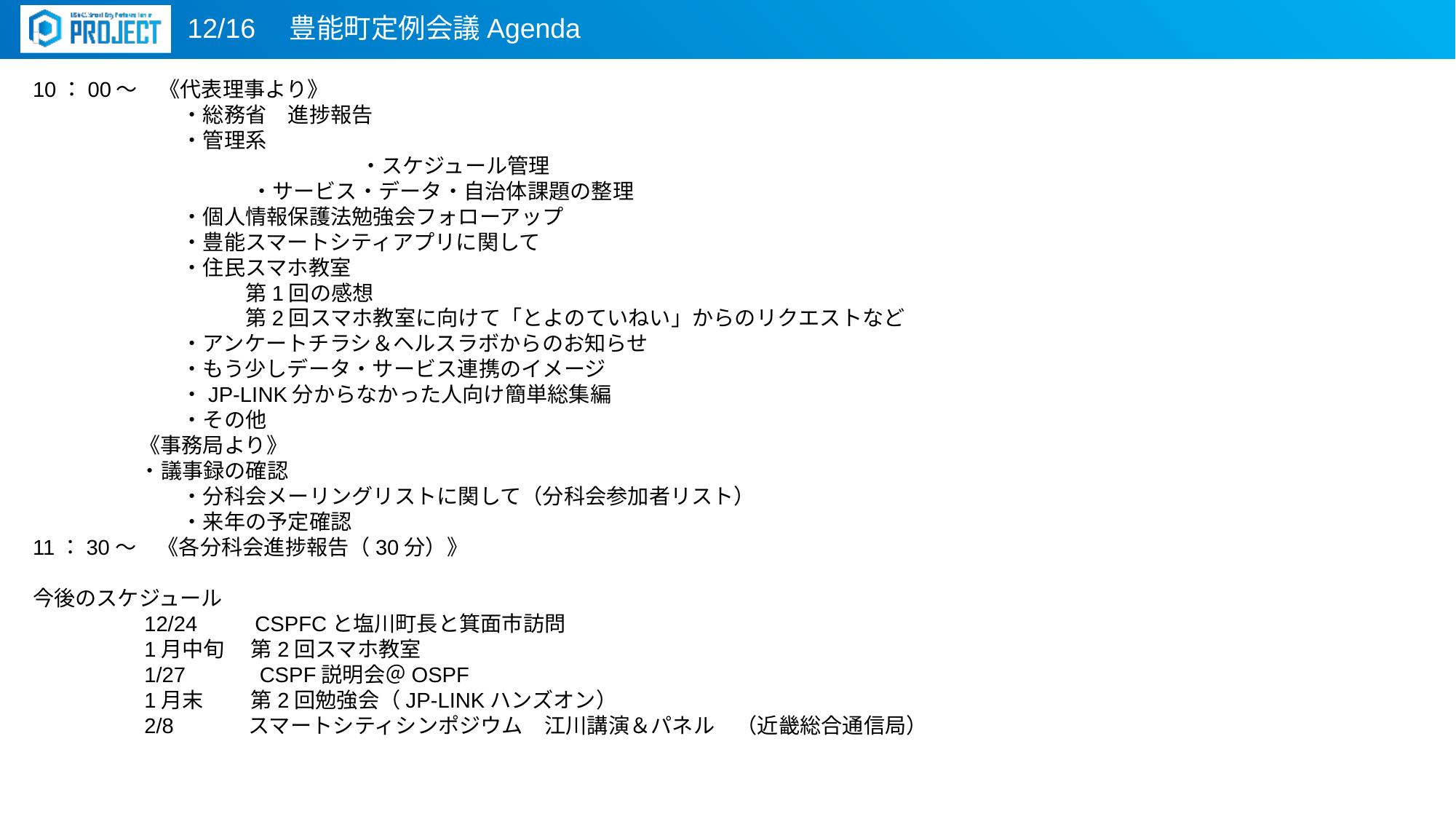

12/16　豊能町定例会議Agenda
10：00～　《代表理事より》
　　　　　　　・総務省　進捗報告
　　　　　　　・管理系
	　　　　　　	・スケジュール管理
　　　　　　　　	・サービス・データ・自治体課題の整理
　　　　　　　・個人情報保護法勉強会フォローアップ
　　　　　　　・豊能スマートシティアプリに関して
　　　　　　　・住民スマホ教室　
　　　　　　　　　　第1回の感想
　　　　　　　　　　第2回スマホ教室に向けて「とよのていねい」からのリクエストなど
　　　　　　　・アンケートチラシ＆ヘルスラボからのお知らせ
　　　　　　　・もう少しデータ・サービス連携のイメージ
　　　　　　　・JP-LINK分からなかった人向け簡単総集編
　　　　　　　・その他
　　　　　《事務局より》
       　　　 ・議事録の確認
　　　　　　　・分科会メーリングリストに関して（分科会参加者リスト）
　　　　　　　・来年の予定確認
11：30～　《各分科会進捗報告（30分）》

今後のスケジュール
　　　　　12/24　　 CSPFCと塩川町長と箕面市訪問
　　　　　1月中旬　 第2回スマホ教室
　　　　　1/27　　　CSPF説明会＠OSPF
　　　　　1月末　　 第2回勉強会（JP-LINKハンズオン）
　　　　　2/8 　　　スマートシティシンポジウム　江川講演＆パネル　（近畿総合通信局）